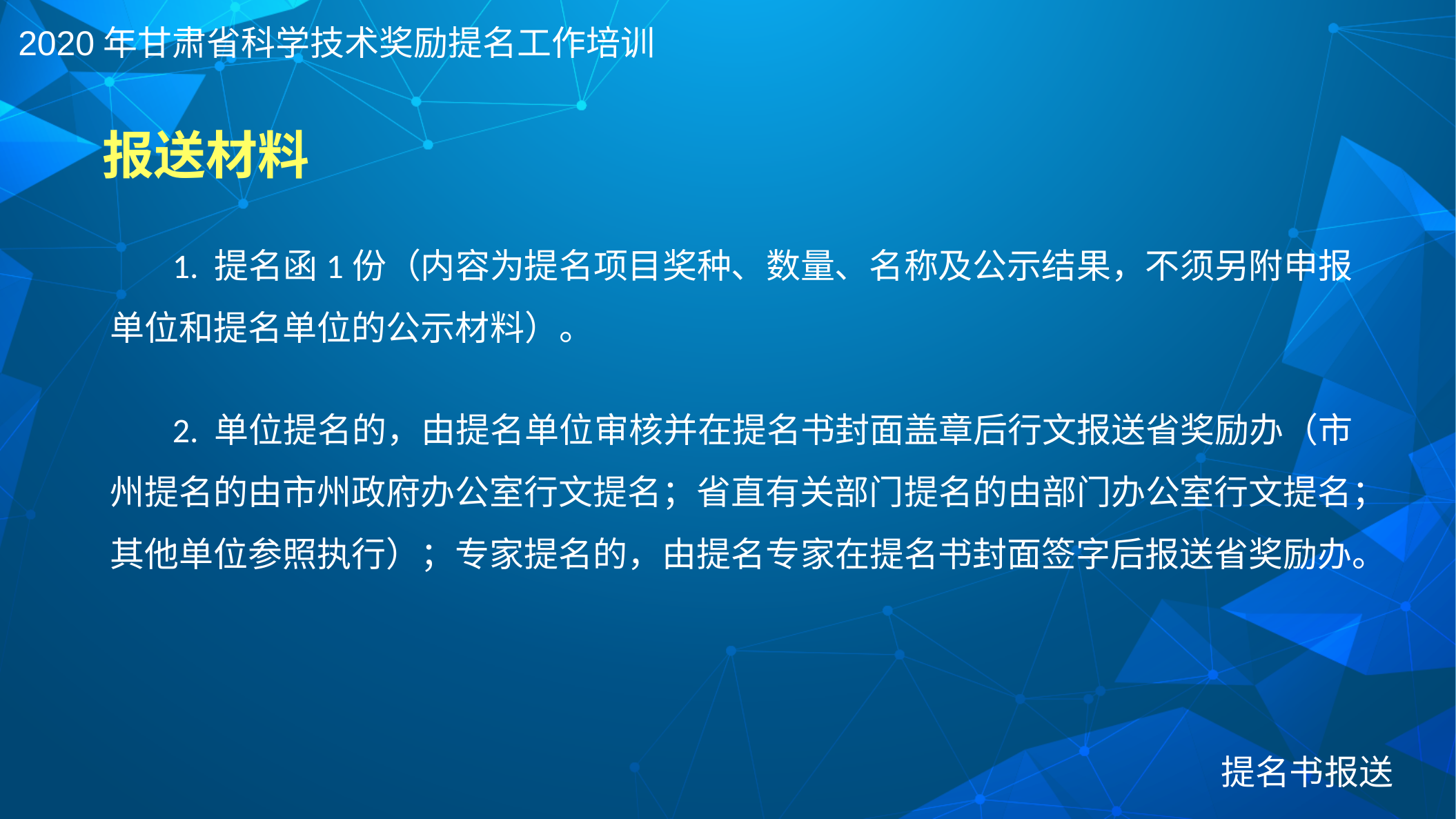

2020年甘肃省科学技术奖励提名工作培训
# 报送材料
        1. 提名函1份（内容为提名项目奖种、数量、名称及公示结果，不须另附申报单位和提名单位的公示材料）。
        2. 单位提名的，由提名单位审核并在提名书封面盖章后行文报送省奖励办（市州提名的由市州政府办公室行文提名；省直有关部门提名的由部门办公室行文提名；其他单位参照执行）；专家提名的，由提名专家在提名书封面签字后报送省奖励办。
提名书报送